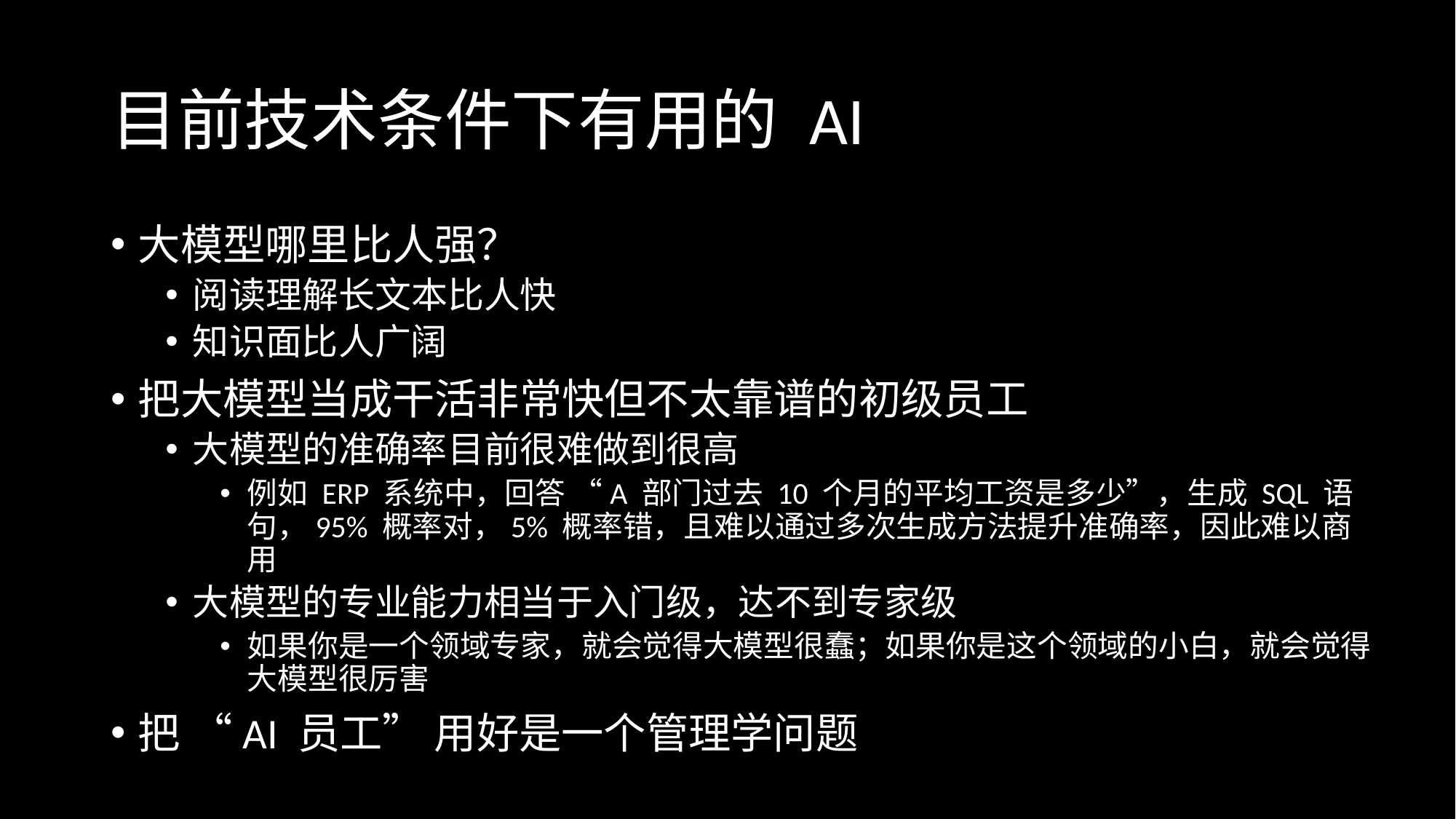

# 目前技术条件下有用的 AI
大模型哪里比人强？
阅读理解长文本比人快
知识面比人广阔
把大模型当成干活非常快但不太靠谱的初级员工
大模型的准确率目前很难做到很高
例如 ERP 系统中，回答 “A 部门过去 10 个月的平均工资是多少”，生成 SQL 语句，95% 概率对，5% 概率错，且难以通过多次生成方法提升准确率，因此难以商用
大模型的专业能力相当于入门级，达不到专家级
如果你是一个领域专家，就会觉得大模型很蠢；如果你是这个领域的小白，就会觉得大模型很厉害
把 “AI 员工” 用好是一个管理学问题